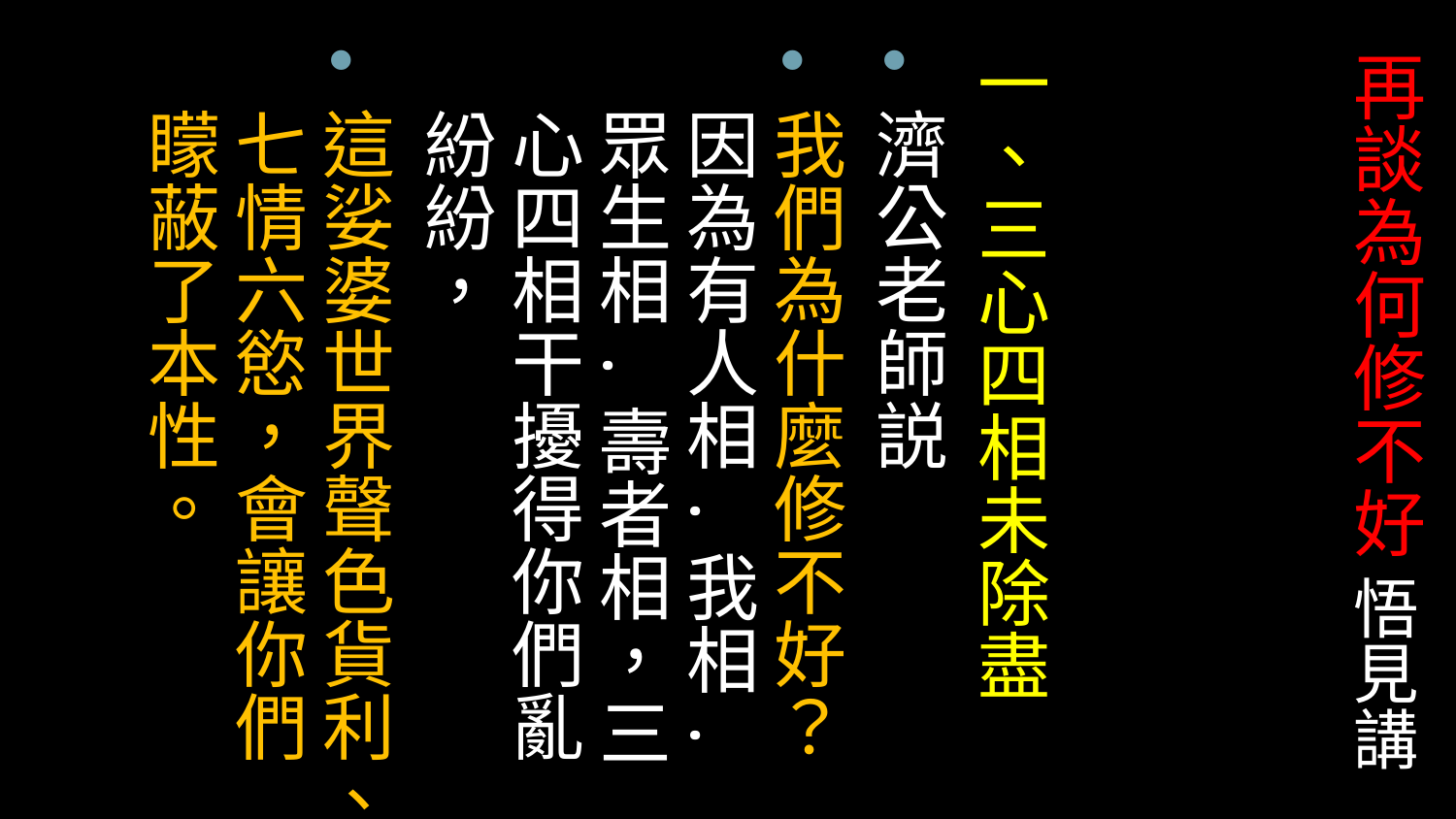

一、三心四相未除盡
濟公老師説
我們為什麼修不好？因為有人相.我相.眾生相.壽者相，三心四相干擾得你們亂紛紛，
這娑婆世界聲色貨利、七情六慾，會讓你們矇蔽了本性。

# 再談為何修不好 悟見講